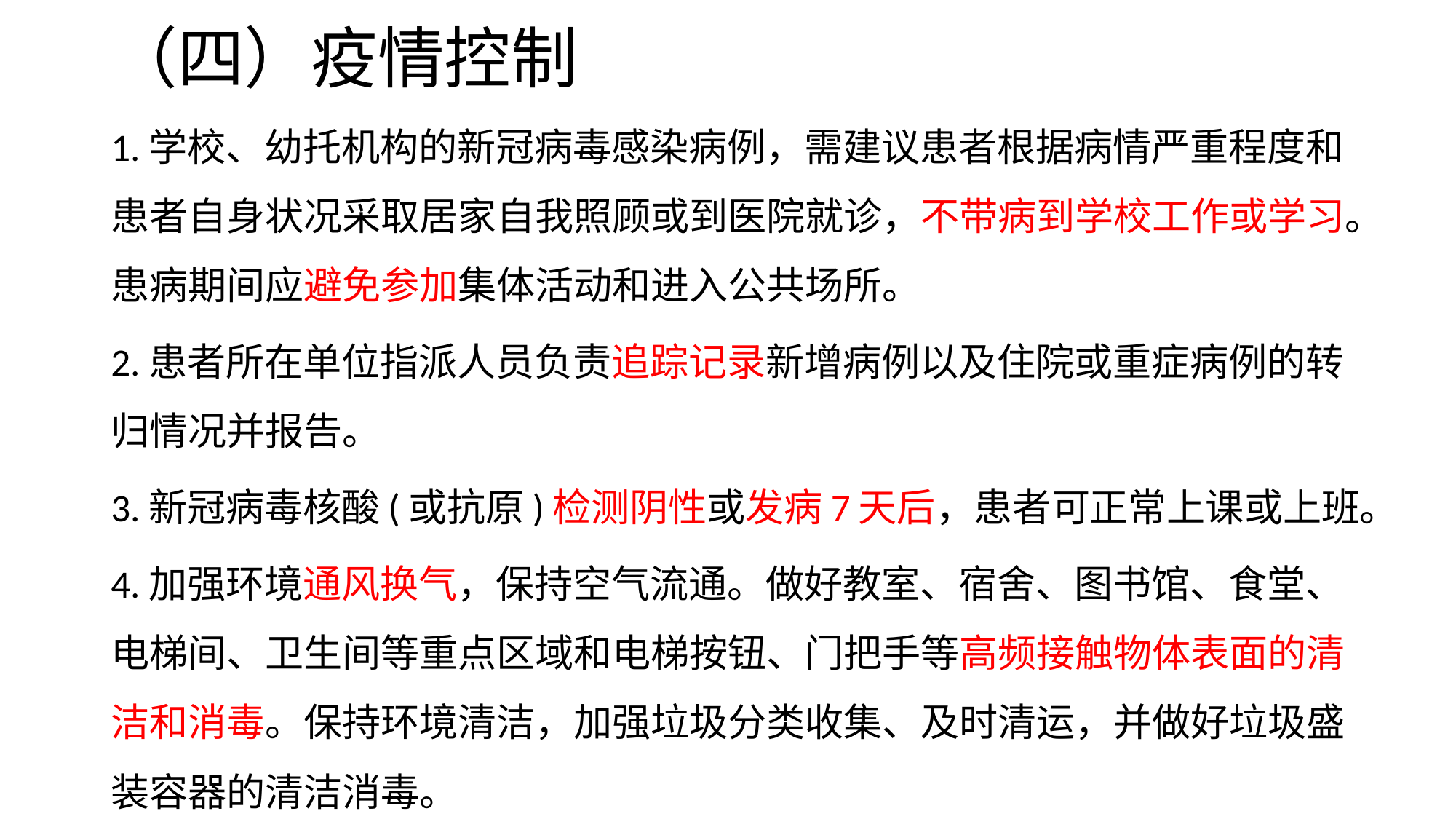

# （四）疫情控制
1.学校、幼托机构的新冠病毒感染病例，需建议患者根据病情严重程度和患者自身状况采取居家自我照顾或到医院就诊，不带病到学校工作或学习。患病期间应避免参加集体活动和进入公共场所。
2.患者所在单位指派人员负责追踪记录新增病例以及住院或重症病例的转归情况并报告。
3.新冠病毒核酸(或抗原)检测阴性或发病7天后，患者可正常上课或上班。
4.加强环境通风换气，保持空气流通。做好教室、宿舍、图书馆、食堂、电梯间、卫生间等重点区域和电梯按钮、门把手等高频接触物体表面的清洁和消毒。保持环境清洁，加强垃圾分类收集、及时清运，并做好垃圾盛装容器的清洁消毒。